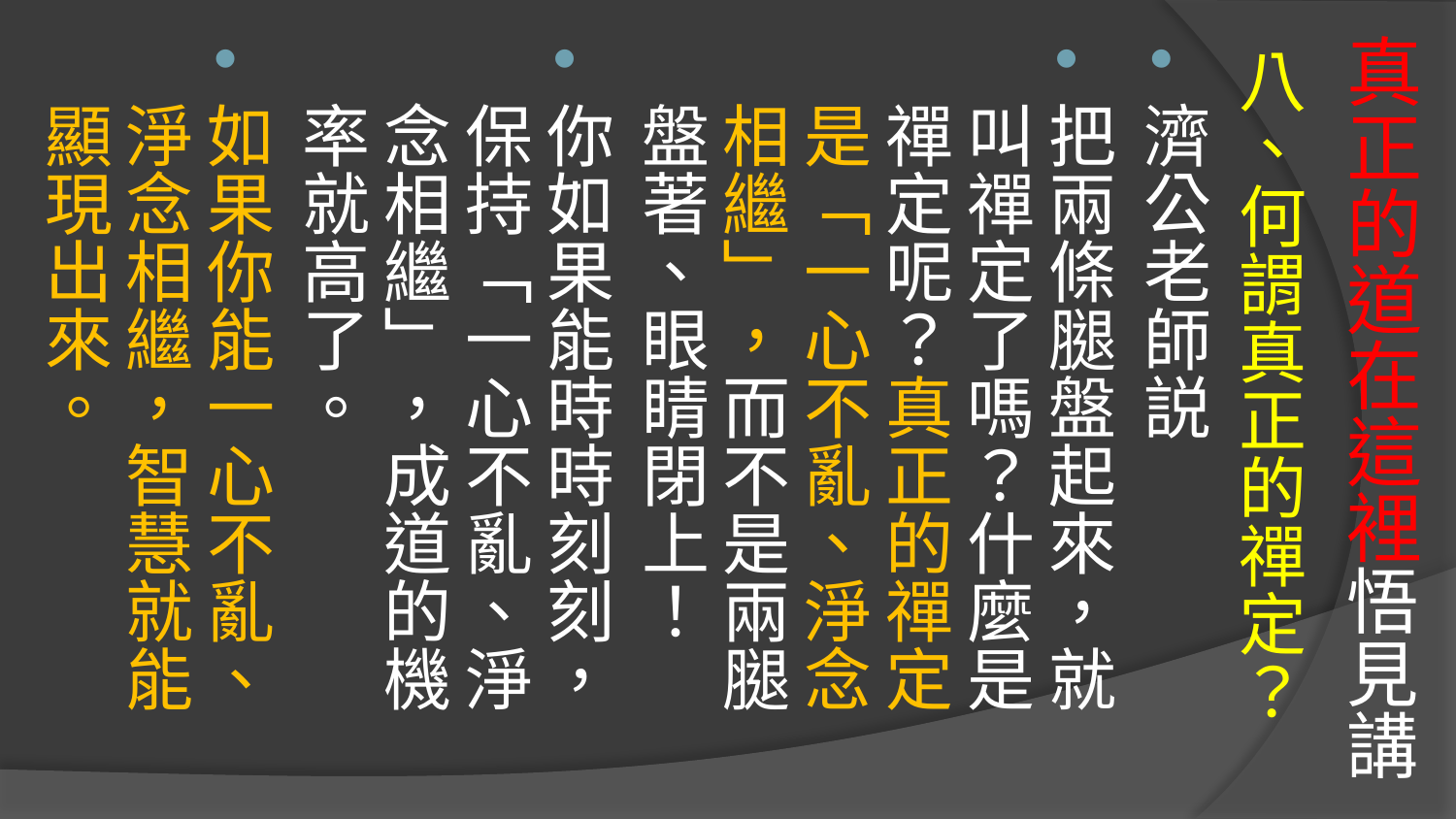

# 真正的道在這裡悟見講
八、何謂真正的禪定？
濟公老師説
把兩條腿盤起來，就叫禪定了嗎？什麼是禪定呢？真正的禪定是「一心不亂、淨念相繼」，而不是兩腿盤著、眼睛閉上！
你如果能時時刻刻，保持「一心不亂、淨念相繼」，成道的機率就高了。
如果你能一心不亂、淨念相繼，智慧就能顯現出來。